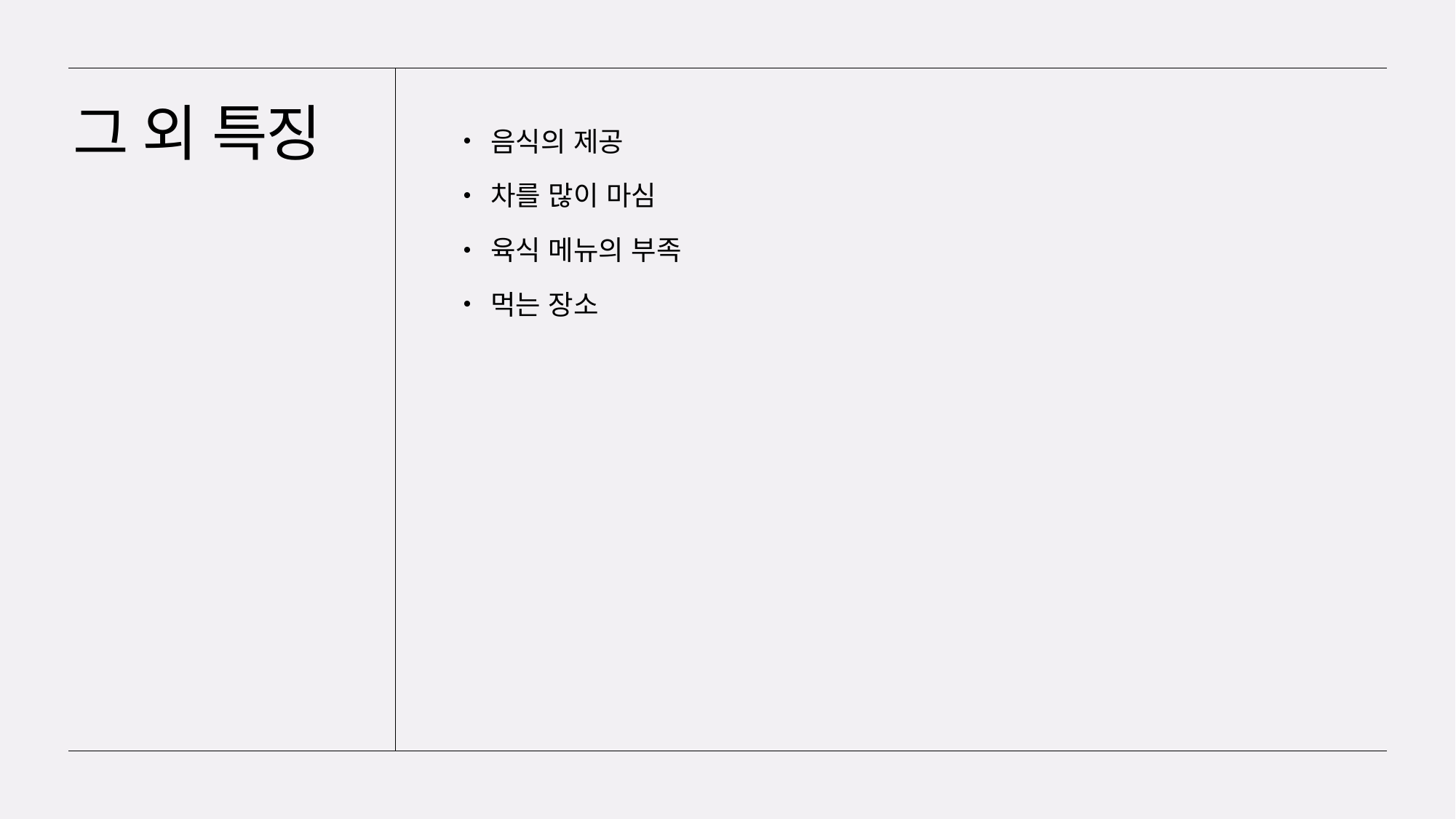

# 그 외 특징
음식의 제공
차를 많이 마심
육식 메뉴의 부족
먹는 장소